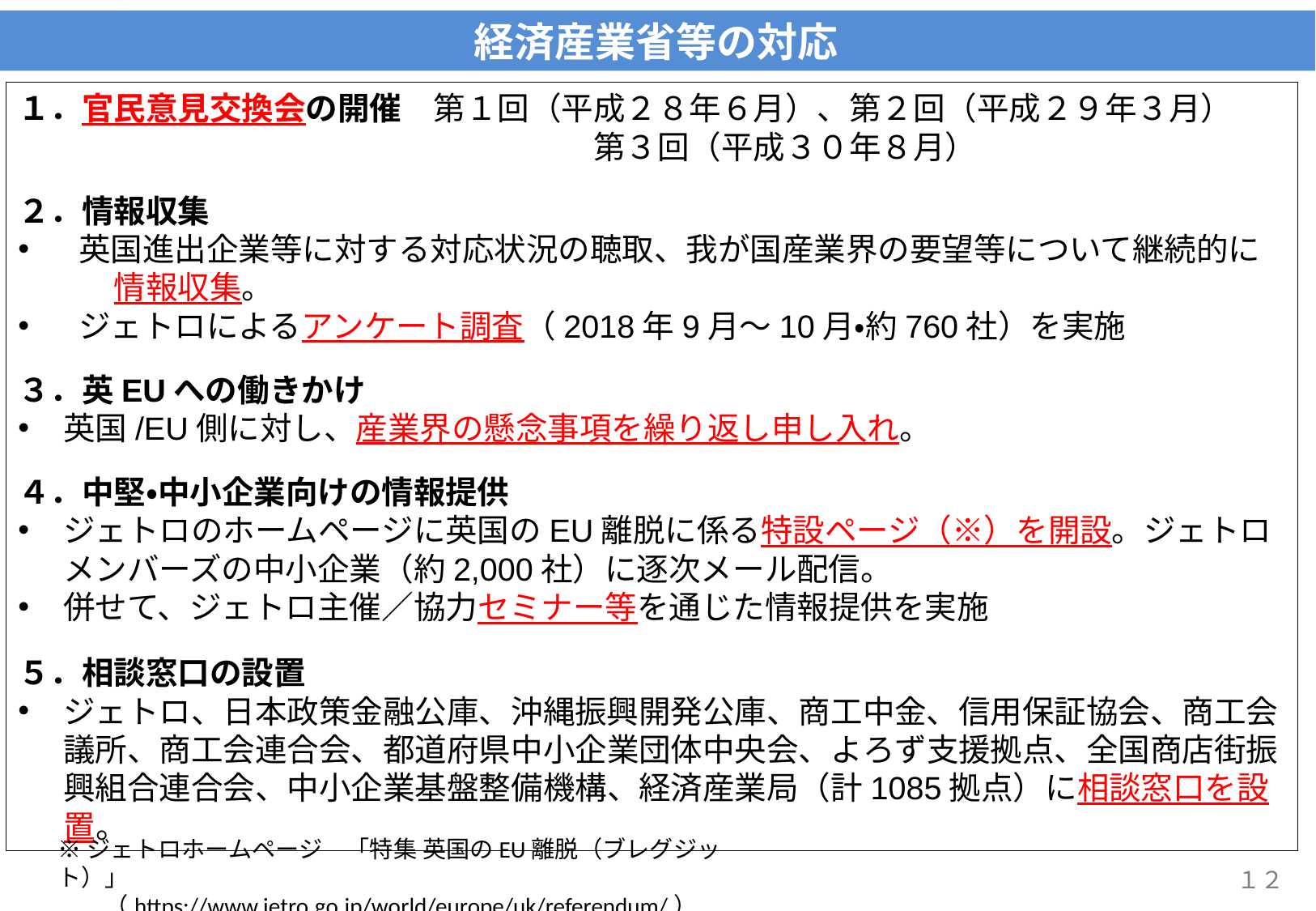

経済産業省等の対応
１．官民意見交換会の開催　第１回（平成２８年６月）、第２回（平成２９年３月）
　　　　　　　　　　　　　　　　　　第３回（平成３０年８月）

２．情報収集
英国進出企業等に対する対応状況の聴取、我が国産業界の要望等について継続的に
　　　情報収集。
ジェトロによるアンケート調査（2018年9月～10月・約760社）を実施

３．英EUへの働きかけ
英国/EU側に対し、産業界の懸念事項を繰り返し申し入れ。

４．中堅・中小企業向けの情報提供
ジェトロのホームページに英国のEU離脱に係る特設ページ（※）を開設。ジェトロメンバーズの中小企業（約2,000社）に逐次メール配信。
併せて、ジェトロ主催／協力セミナー等を通じた情報提供を実施

５．相談窓口の設置
ジェトロ、日本政策金融公庫、沖縄振興開発公庫、商工中金、信用保証協会、商工会議所、商工会連合会、都道府県中小企業団体中央会、よろず支援拠点、全国商店街振興組合連合会、中小企業基盤整備機構、経済産業局（計1085拠点）に相談窓口を設置。
※ジェトロホームページ　「特集 英国のEU離脱（ブレグジット）」
　　（https://www.jetro.go.jp/world/europe/uk/referendum/）
１２